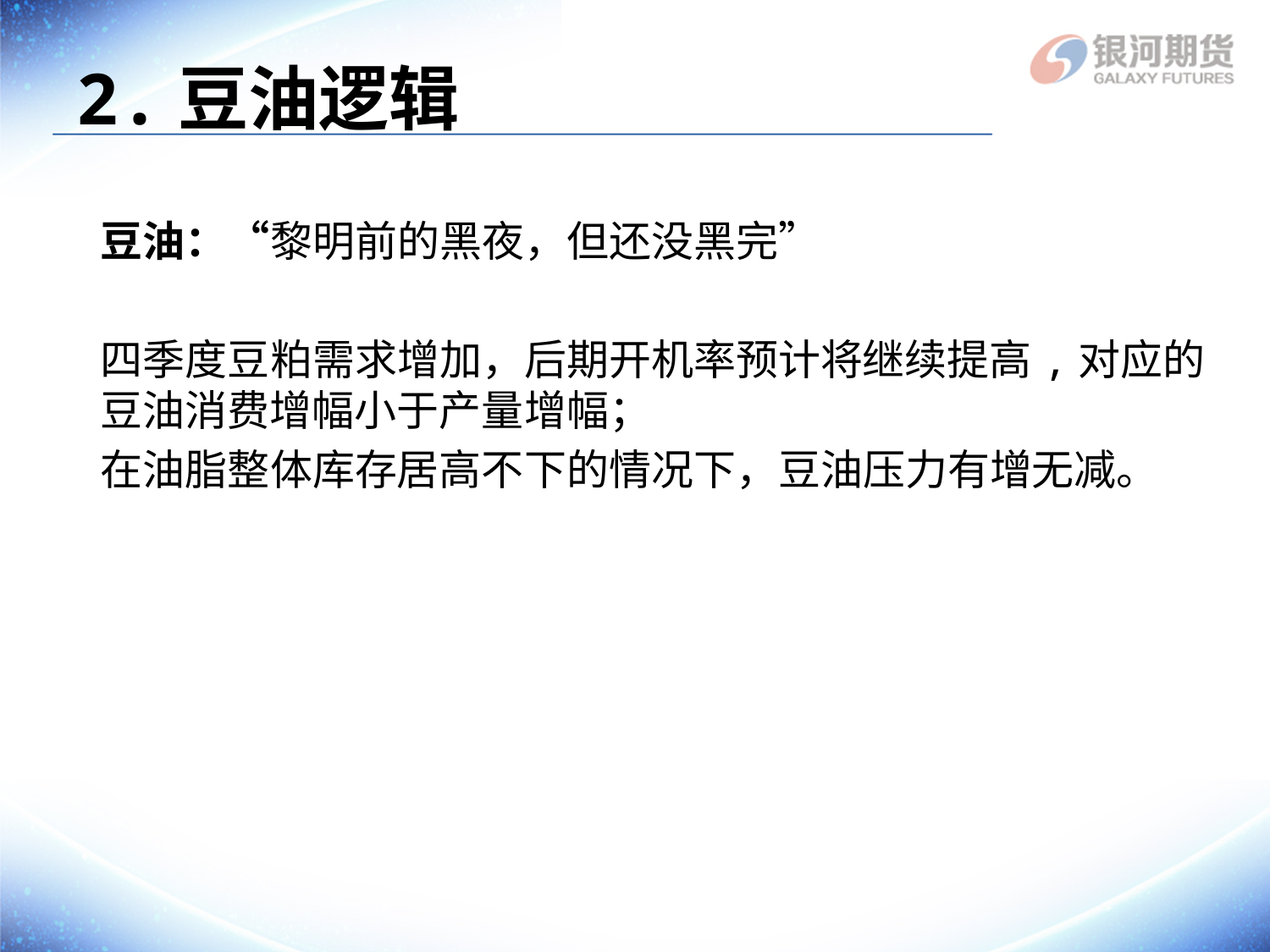

# 2.豆油逻辑
豆油：“黎明前的黑夜，但还没黑完”

四季度豆粕需求增加，后期开机率预计将继续提高,对应的豆油消费增幅小于产量增幅；
在油脂整体库存居高不下的情况下，豆油压力有增无减。